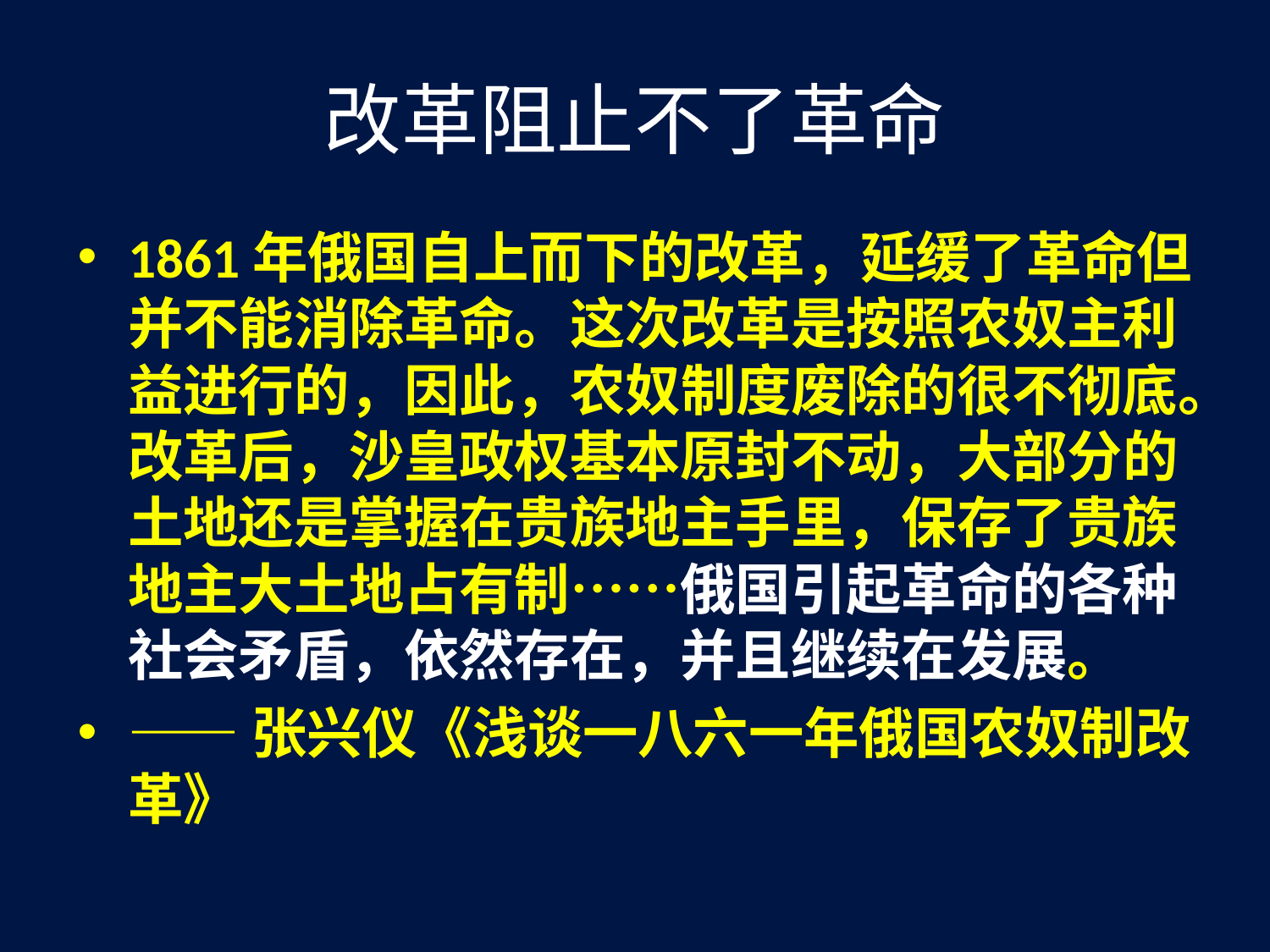

# 改革阻止不了革命
1861年俄国自上而下的改革，延缓了革命但并不能消除革命。这次改革是按照农奴主利益进行的，因此，农奴制度废除的很不彻底。改革后，沙皇政权基本原封不动，大部分的土地还是掌握在贵族地主手里，保存了贵族地主大土地占有制……俄国引起革命的各种社会矛盾，依然存在，并且继续在发展。
——张兴仪《浅谈一八六一年俄国农奴制改革》